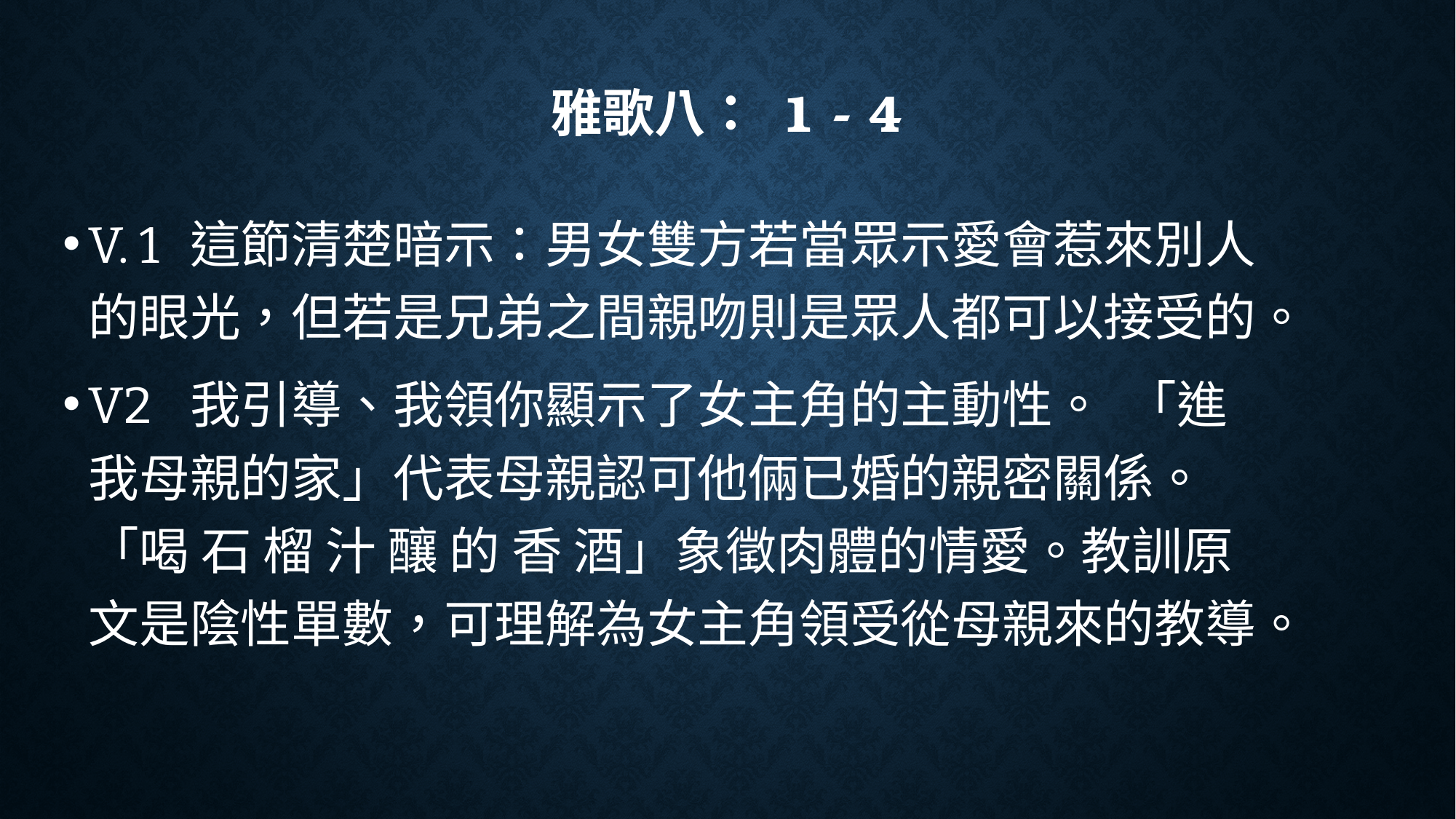

# 雅歌八： 1 - 4
V. 1	這節清楚暗示：男女雙方若當眾示愛會惹來別人的眼光，但若是兄弟之間親吻則是眾人都可以接受的。
V2		我引導、我領你顯示了女主角的主動性。  「進我母親的家」代表母親認可他倆已婚的親密關係。 「喝 石 榴 汁 釀 的 香 酒」象徵肉體的情愛。教訓原文是陰性單數，可理解為女主角領受從母親來的教導。